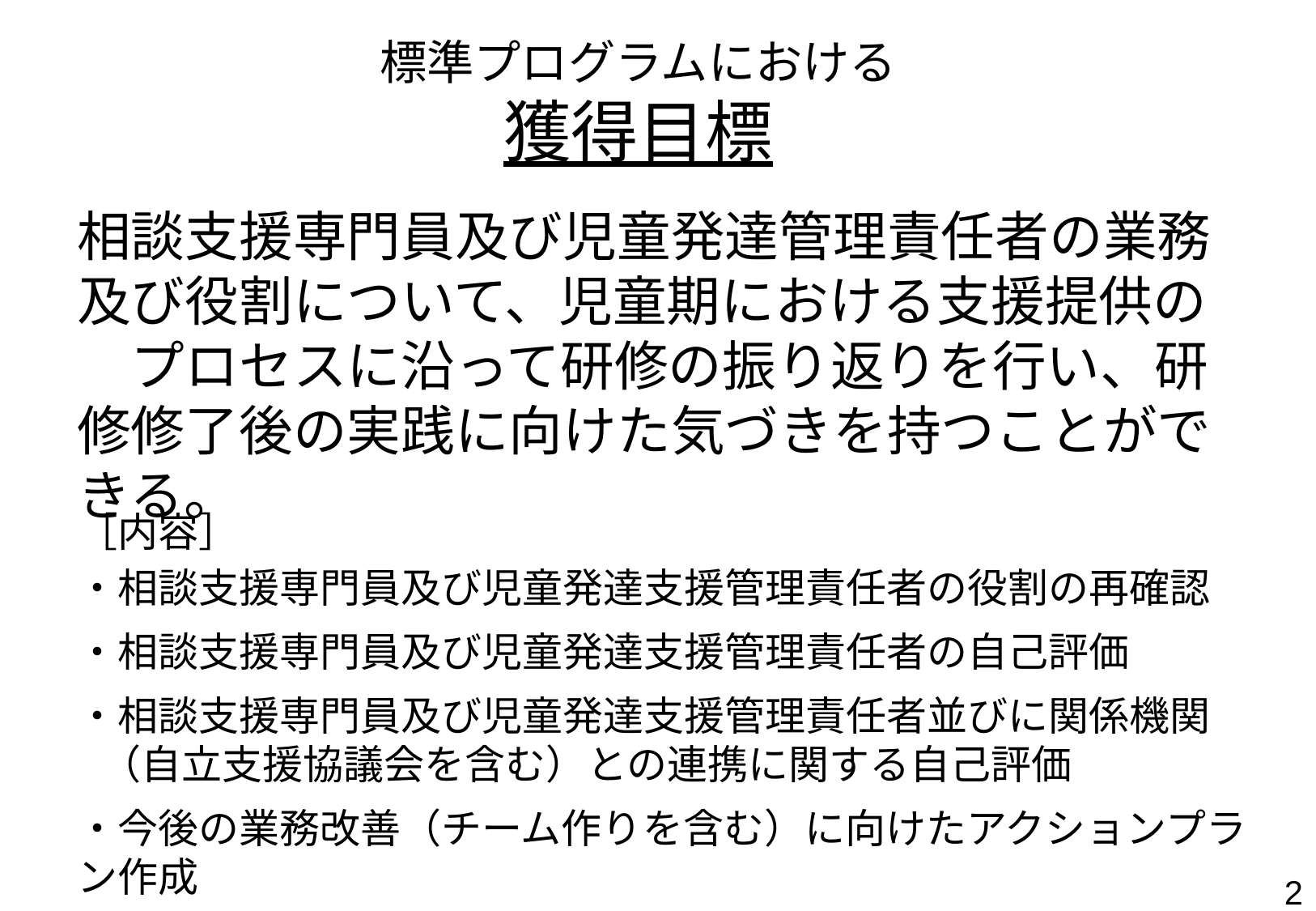

# 標準プログラムにおける 獲得目標
相談支援専門員及び児童発達管理責任者の業務及び役割について、児童期における支援提供の　プロセスに沿って研修の振り返りを行い、研修修了後の実践に向けた気づきを持つことができる。
［内容］
・相談支援専門員及び児童発達支援管理責任者の役割の再確認
・相談支援専門員及び児童発達支援管理責任者の自己評価
・相談支援専門員及び児童発達支援管理責任者並びに関係機関（自立支援協議会を含む）との連携に関する自己評価
・今後の業務改善（チーム作りを含む）に向けたアクションプラン作成

2